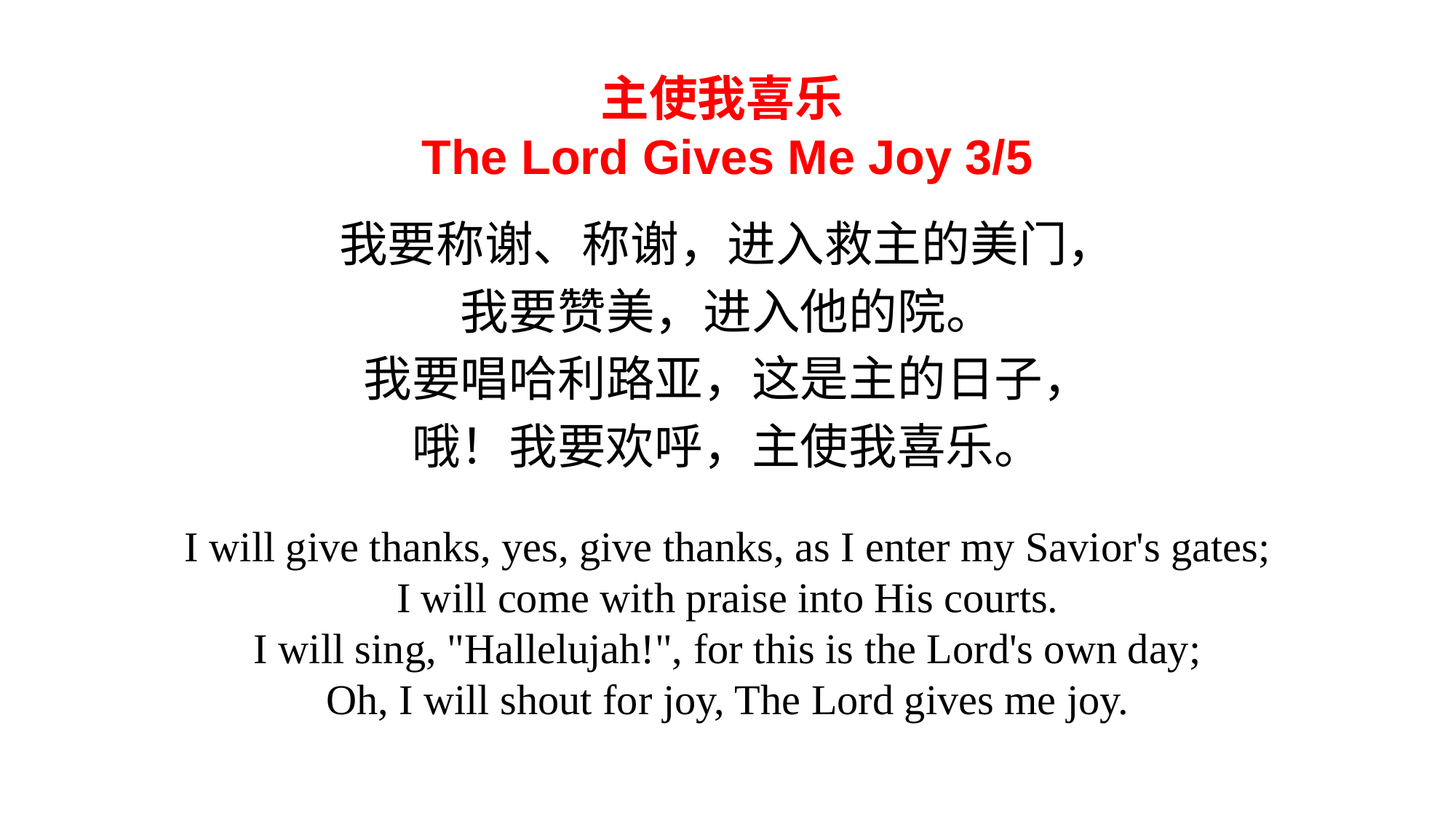

主使我喜乐
The Lord Gives Me Joy 3/5
我要称谢、称谢，进入救主的美门，
我要赞美，进入他的院。
我要唱哈利路亚，这是主的日子，
哦！我要欢呼，主使我喜乐。

I will give thanks, yes, give thanks, as I enter my Savior's gates;
I will come with praise into His courts.
I will sing, "Hallelujah!", for this is the Lord's own day;
Oh, I will shout for joy, The Lord gives me joy.